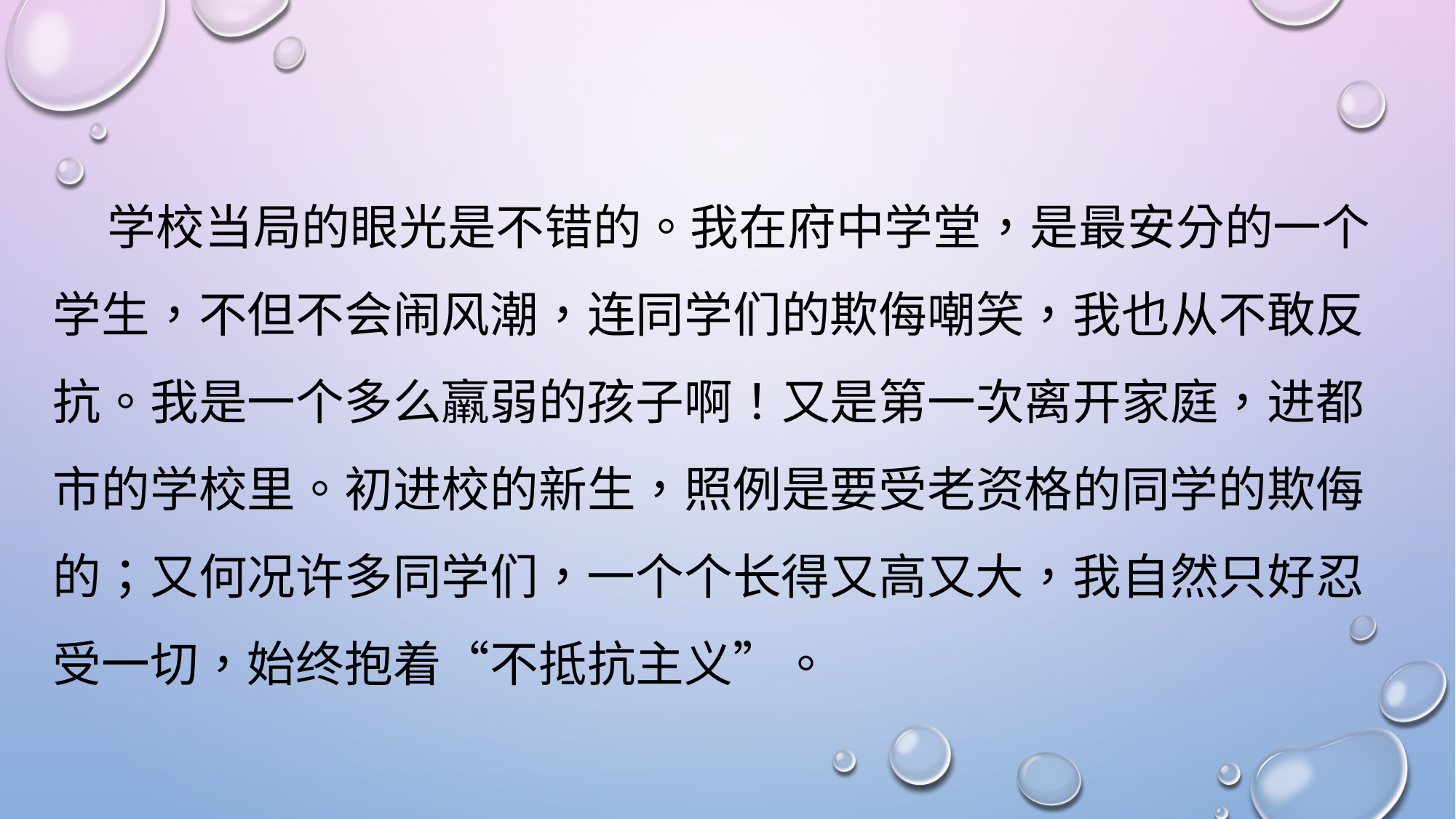

学校当局的眼光是不错的。我在府中学堂，是最安分的一个学生，不但不会闹风潮，连同学们的欺侮嘲笑，我也从不敢反抗。我是一个多么羸弱的孩子啊！又是第一次离开家庭，进都市的学校里。初进校的新生，照例是要受老资格的同学的欺侮的；又何况许多同学们，一个个长得又高又大，我自然只好忍受一切，始终抱着“不抵抗主义”。